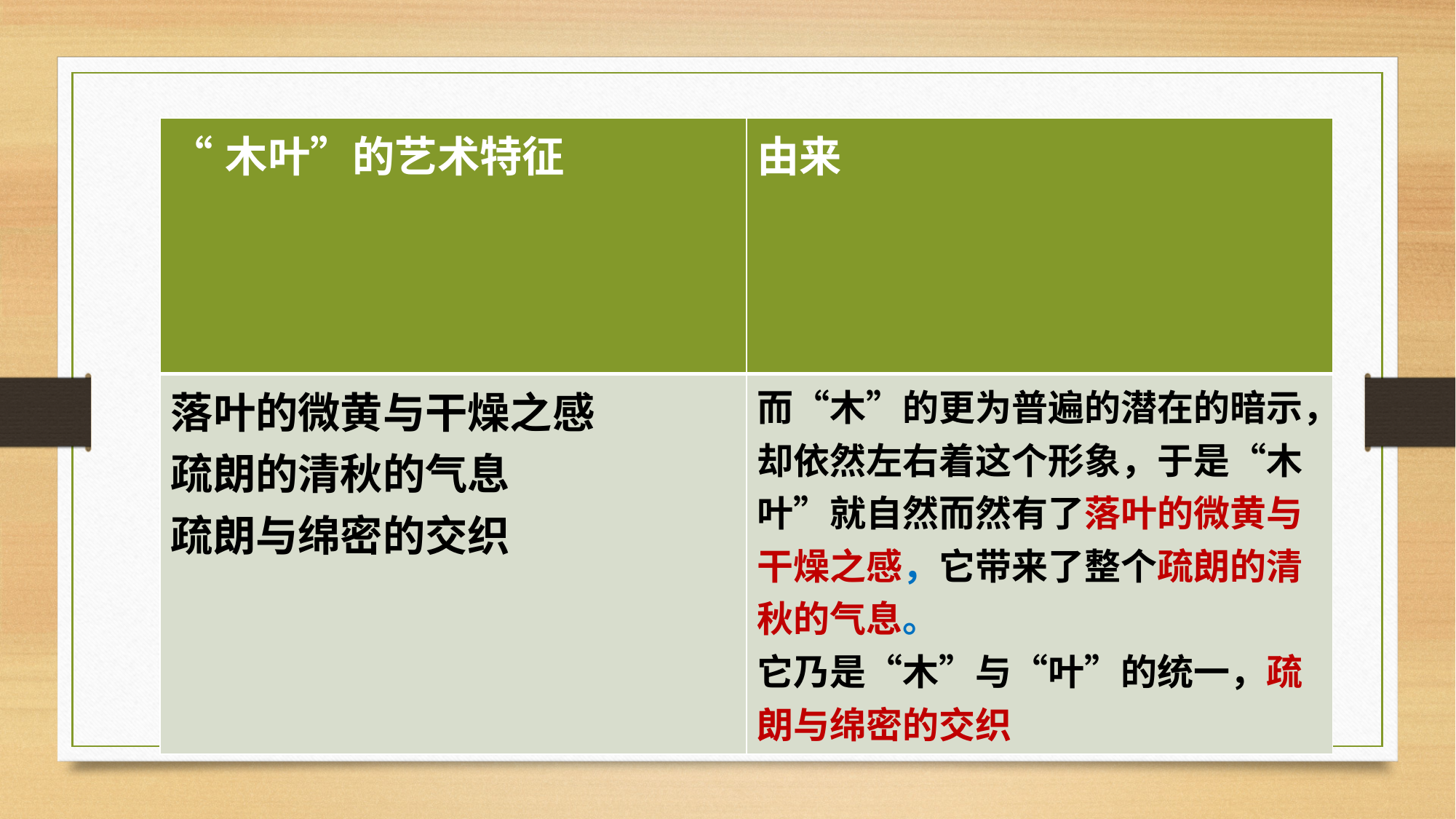

| “木叶”的艺术特征 | 由来 |
| --- | --- |
| 落叶的微黄与干燥之感 疏朗的清秋的气息 疏朗与绵密的交织 | 而“木”的更为普遍的潜在的暗示，却依然左右着这个形象，于是“木叶”就自然而然有了落叶的微黄与干燥之感，它带来了整个疏朗的清秋的气息。 它乃是“木”与“叶”的统一，疏朗与绵密的交织 |